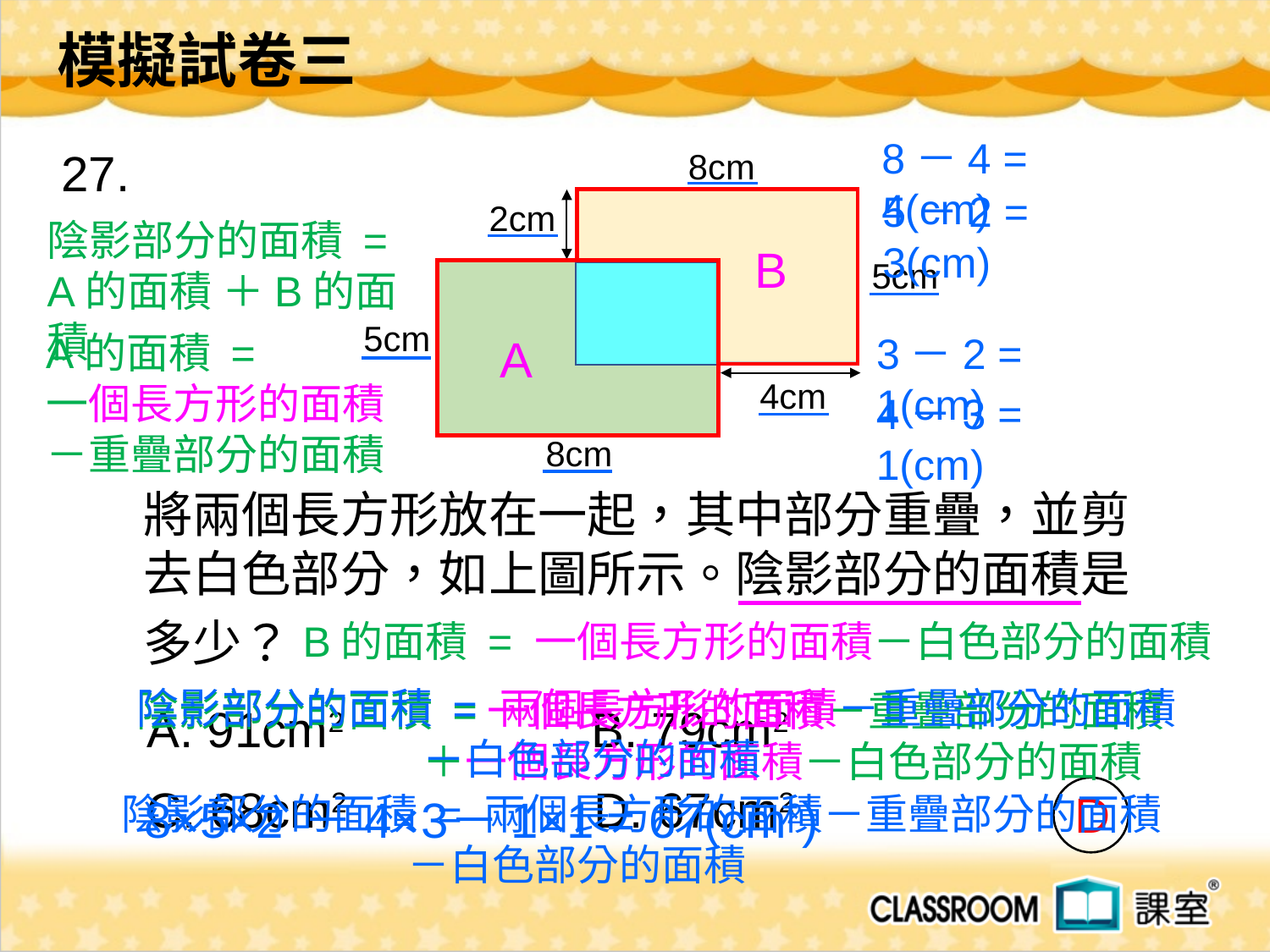

模擬試卷三
8－4 = 4(cm)
27.
8cm

2cm
5cm
2cm
3cm
5cm
4cm
8cm
5－2 = 3(cm)

4cm
陰影部分的面積 =
A的面積 ＋B的面積
B

3cm
1cm
A的面積 =
一個長方形的面積
－重疊部分的面積
3－2 = 1(cm)
A

1cm
4－3 = 1(cm)
將兩個長方形放在一起，其中部分重疊，並剪去白色部分，如上圖所示。陰影部分的面積是
多少？
B的面積 = 一個長方形的面積－白色部分的面積
陰影部分的面積 = 兩個長方形的面積－重疊部分的面積
                             －白色部分的面積
陰影部分的面積 =一個長方形的面積－重疊部分的面積
                             ＋一個長方形的面積－白色部分的面積
A. 91cm2                  B. 79cm2
C. 68cm2                  D. 67cm2

陰影部分的面積 = 兩個長方形的面積－重疊部分的面積
                             －白色部分的面積
D
8×5×2
－4×3
－1×1
= 67(cm2)